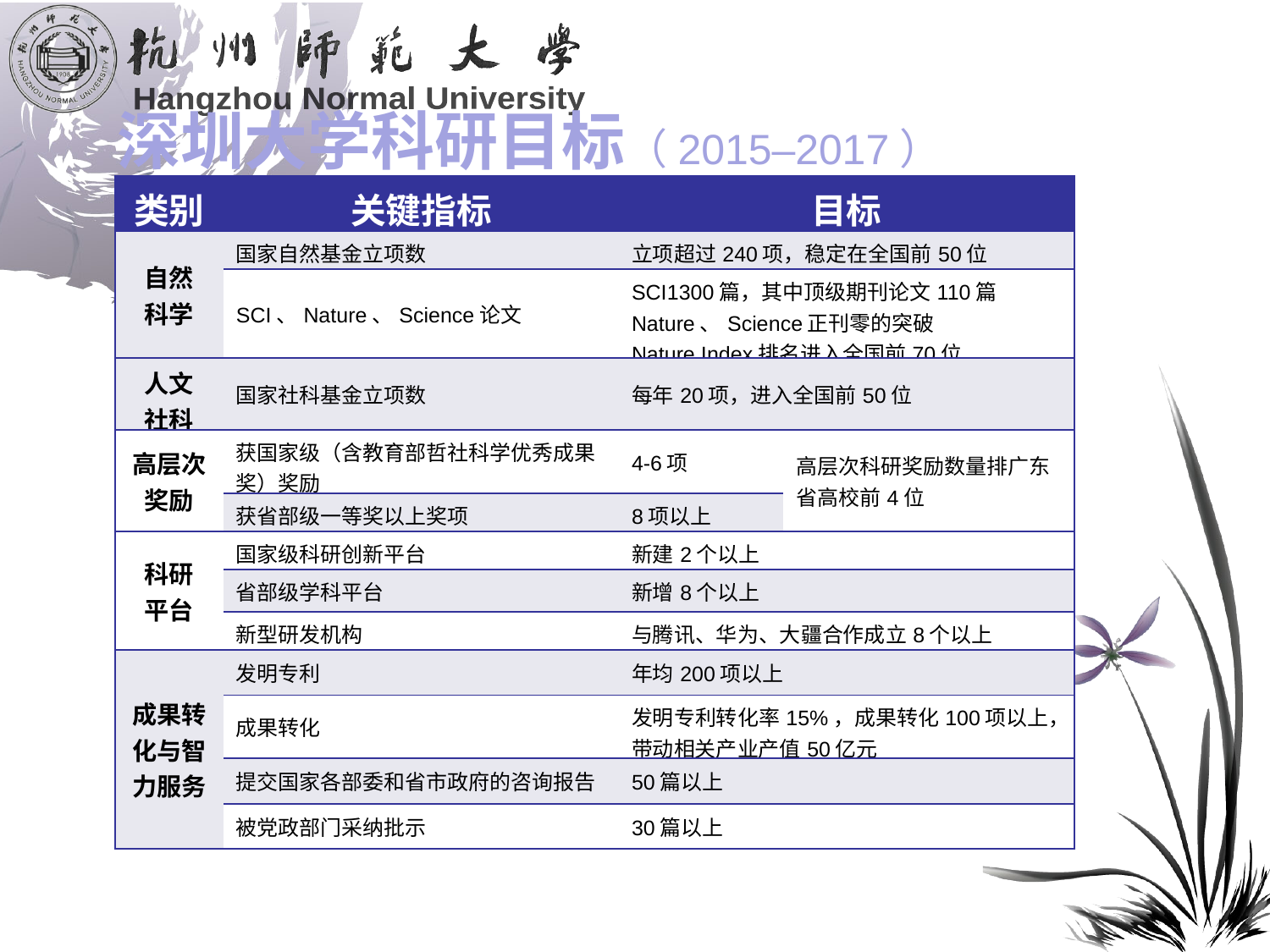

深圳大学科研目标（2015–2017）
| 类别 | 关键指标 | 目标 |  |
| --- | --- | --- | --- |
| 自然 科学 | 国家自然基金立项数 | 立项超过240项，稳定在全国前50位 |  |
|  | SCI、Nature、Science论文 | SCI1300篇，其中顶级期刊论文110篇 Nature、Science正刊零的突破 Nature Index排名进入全国前70位 |  |
| 人文 社科 | 国家社科基金立项数 | 每年20项，进入全国前50位 |  |
| 高层次奖励 | 获国家级（含教育部哲社科学优秀成果奖）奖励 | 4-6项 | 高层次科研奖励数量排广东省高校前4位 |
|  | 获省部级一等奖以上奖项 | 8项以上 |  |
| 科研 平台 | 国家级科研创新平台 | 新建2个以上 |  |
|  | 省部级学科平台 | 新增8个以上 |  |
|  | 新型研发机构 | 与腾讯、华为、大疆合作成立8个以上 |  |
| 成果转化与智力服务 | 发明专利 | 年均200项以上 |  |
|  | 成果转化 | 发明专利转化率15%，成果转化100项以上，带动相关产业产值50亿元 |  |
|  | 提交国家各部委和省市政府的咨询报告 | 50篇以上 |  |
|  | 被党政部门采纳批示 | 30篇以上 |  |